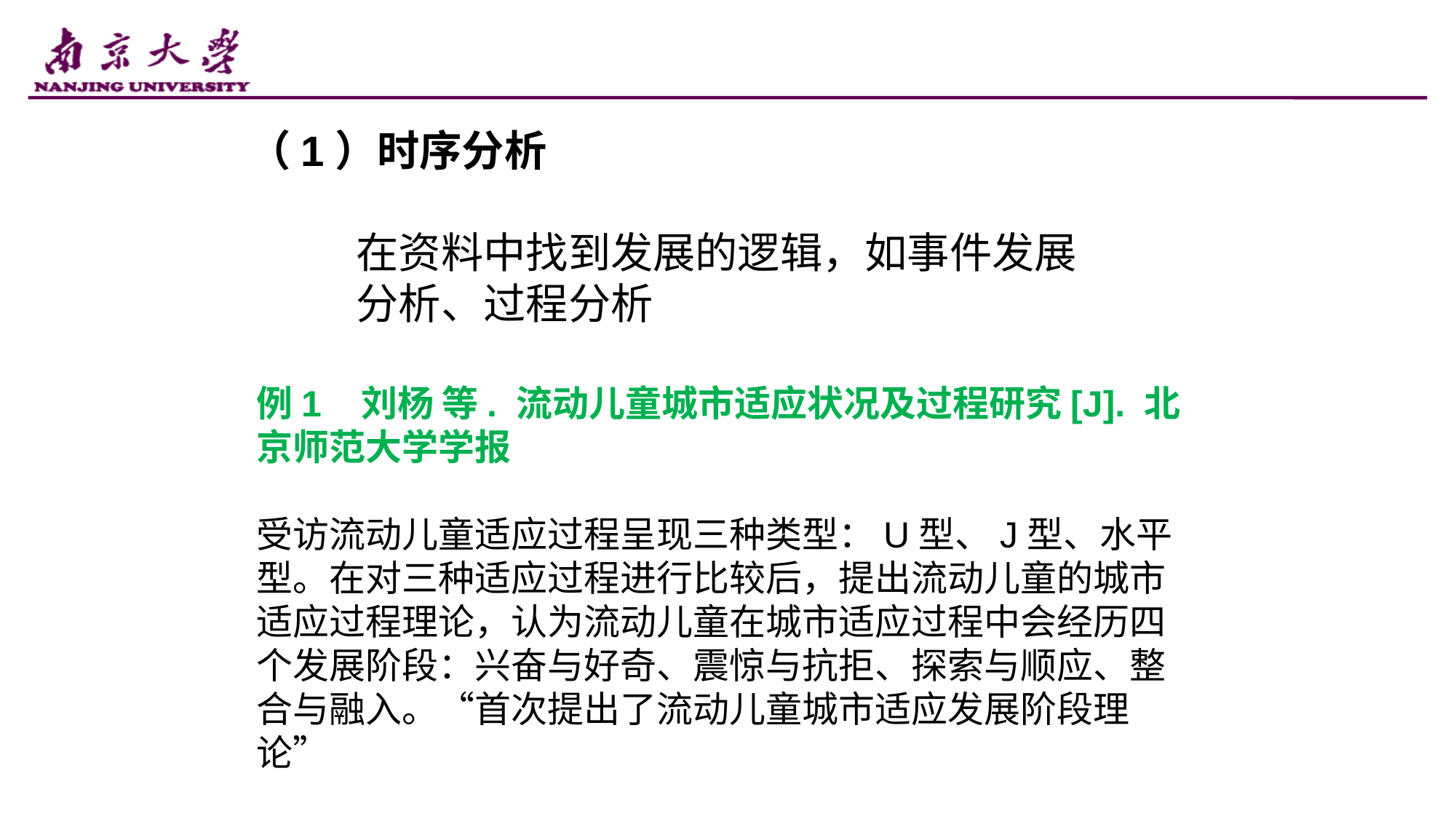

（1）时序分析
在资料中找到发展的逻辑，如事件发展分析、过程分析
例1   刘杨 等. 流动儿童城市适应状况及过程研究[J]. 北京师范大学学报

受访流动儿童适应过程呈现三种类型：U型、J型、水平型。在对三种适应过程进行比较后，提出流动儿童的城市适应过程理论，认为流动儿童在城市适应过程中会经历四个发展阶段：兴奋与好奇、震惊与抗拒、探索与顺应、整合与融入。“首次提出了流动儿童城市适应发展阶段理论”